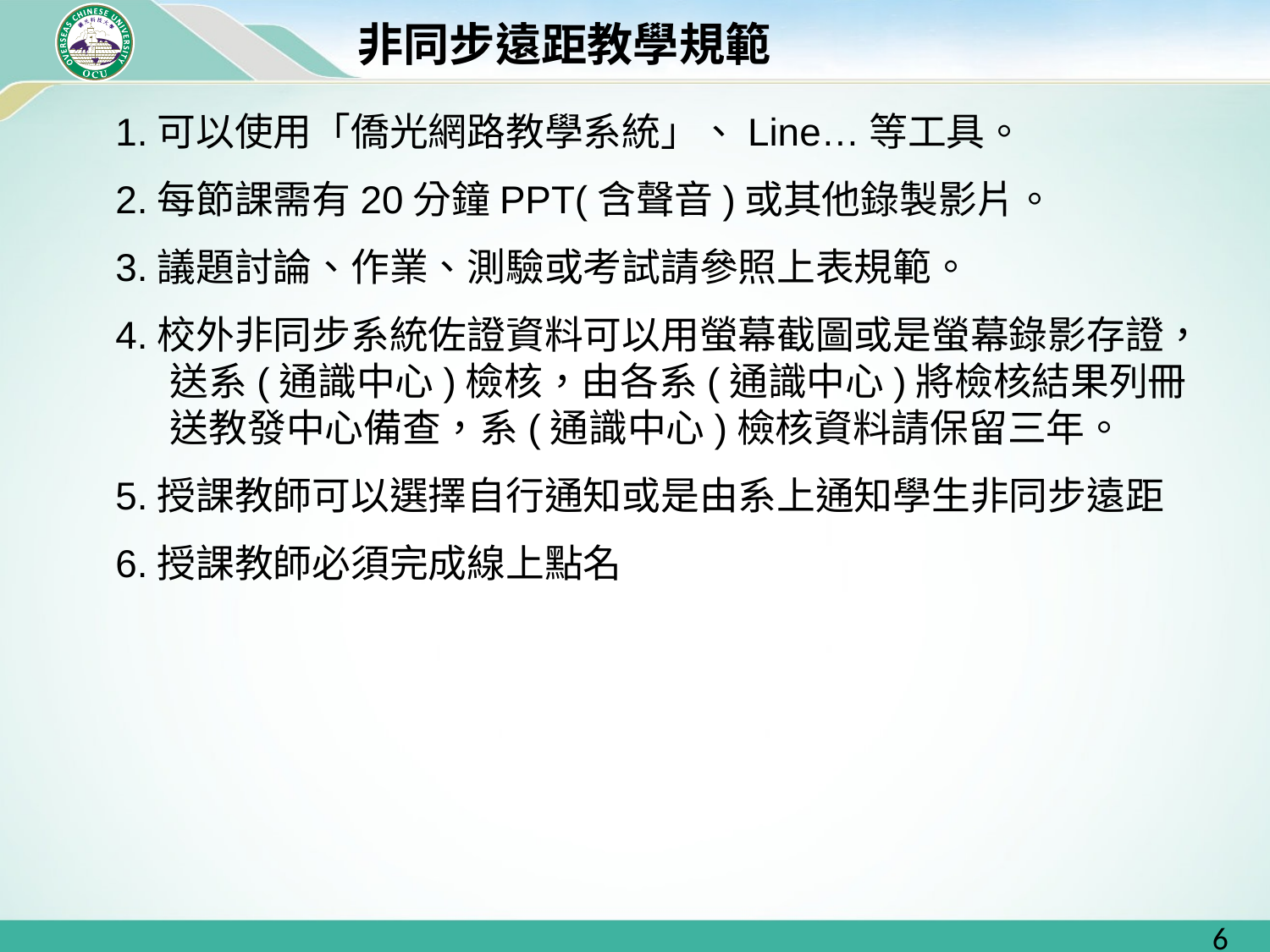

# 非同步遠距教學規範
   1.可以使用「僑光網路教學系統」、Line…等工具。
   2.每節課需有20分鐘PPT(含聲音)或其他錄製影片。
   3.議題討論、作業、測驗或考試請參照上表規範。
   4.校外非同步系統佐證資料可以用螢幕截圖或是螢幕錄影存證，送系(通識中心)檢核，由各系(通識中心)將檢核結果列冊送教發中心備查，系(通識中心)檢核資料請保留三年。
   5.授課教師可以選擇自行通知或是由系上通知學生非同步遠距
   6.授課教師必須完成線上點名

6